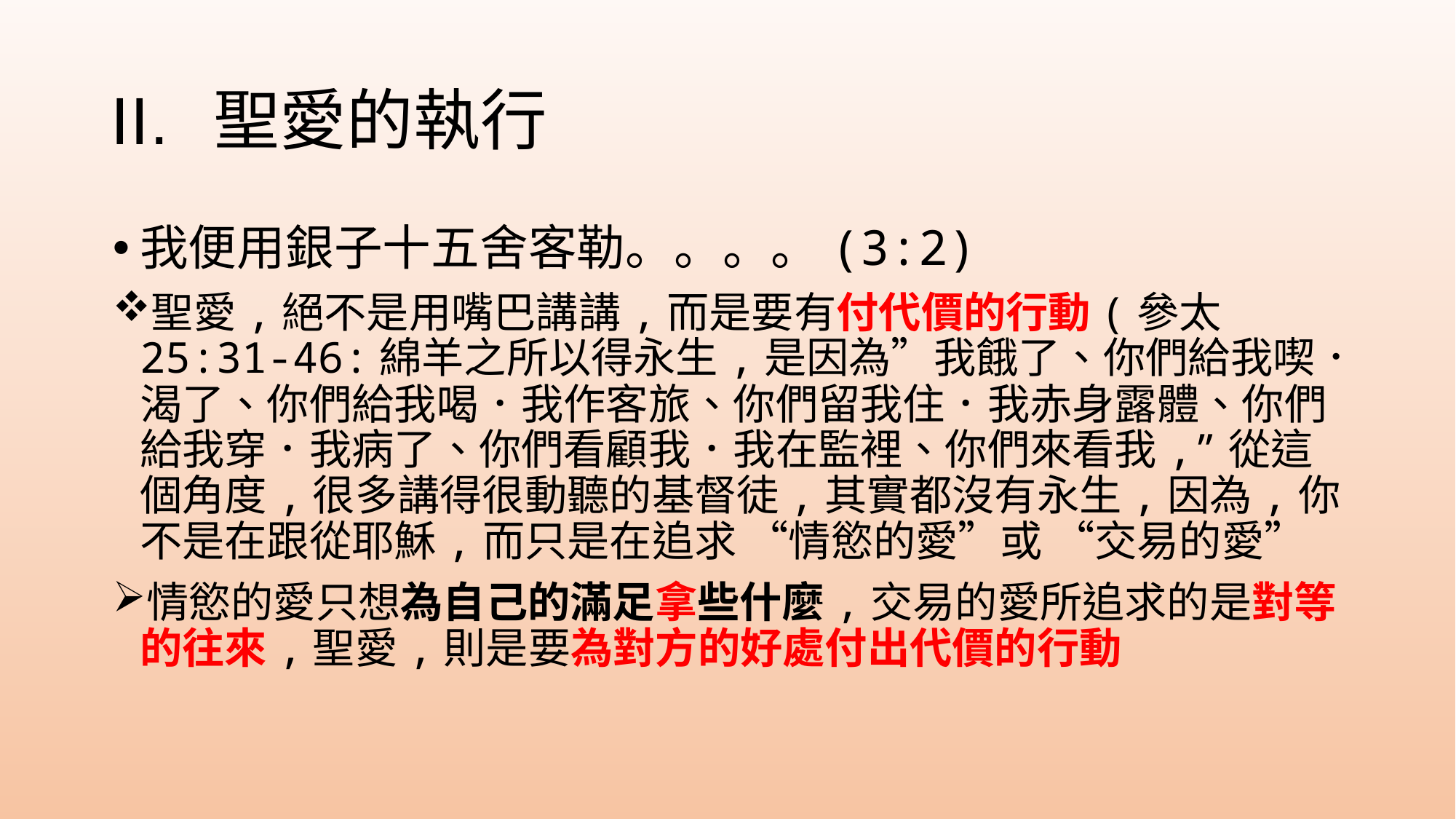

# 聖愛的執行
我便用銀子十五舍客勒。。。。(3:2)
聖愛,絕不是用嘴巴講講,而是要有付代價的行動(參太25:31-46:綿羊之所以得永生,是因為”我餓了、你們給我喫．渴了、你們給我喝．我作客旅、你們留我住．我赤身露體、你們給我穿．我病了、你們看顧我．我在監裡、你們來看我,”從這個角度,很多講得很動聽的基督徒,其實都沒有永生,因為,你不是在跟從耶穌,而只是在追求 “情慾的愛”或 “交易的愛”
情慾的愛只想為自己的滿足拿些什麼,交易的愛所追求的是對等的往來,聖愛,則是要為對方的好處付出代價的行動